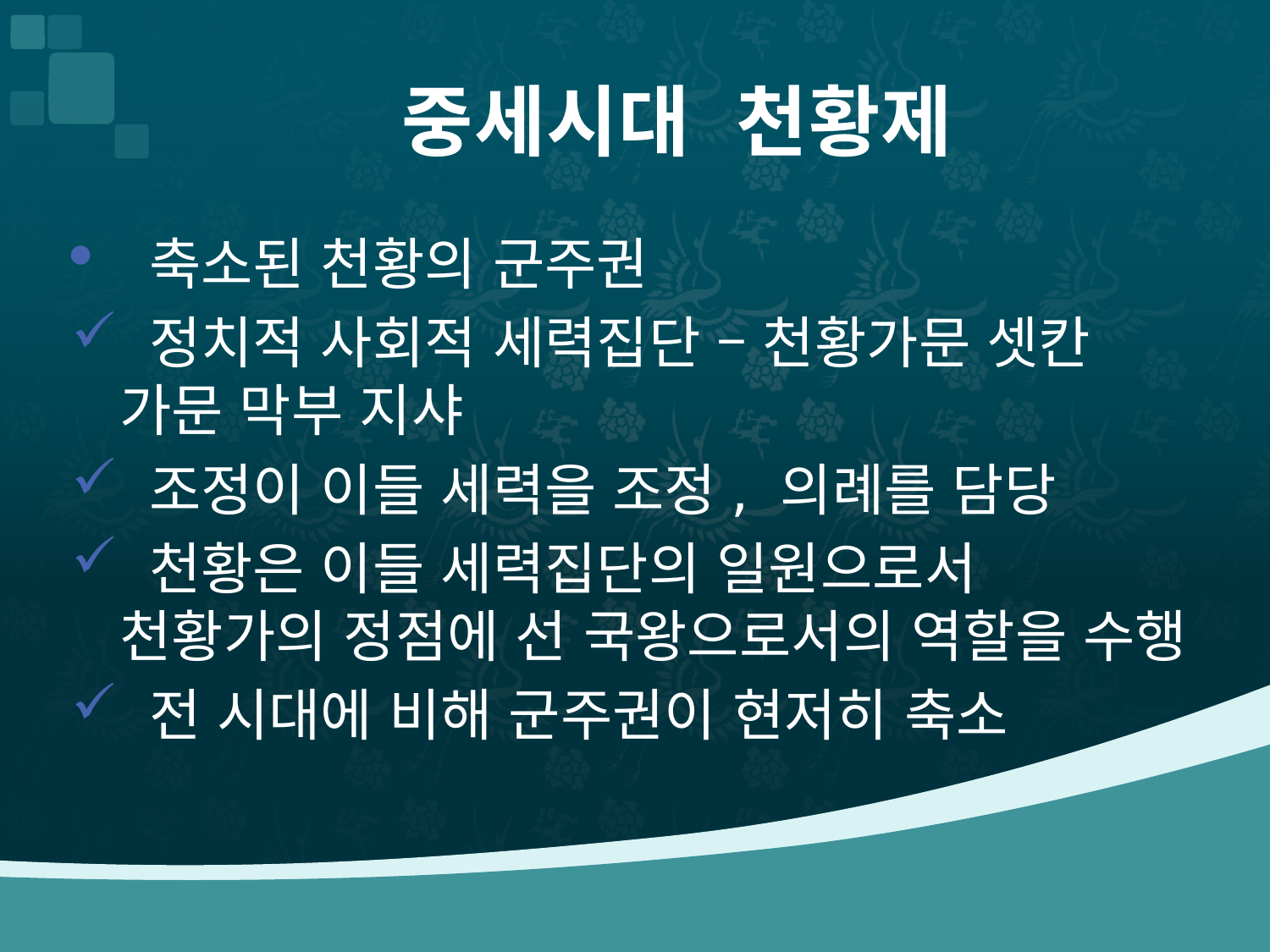

# 중세시대  천황제
 축소된 천황의 군주권
 정치적 사회적 세력집단 – 천황가문 셋칸   가문 막부 지샤
 조정이 이들 세력을 조정, 의례를 담당
 천황은 이들 세력집단의 일원으로서 천황가의 정점에 선 국왕으로서의 역할을 수행
 전 시대에 비해 군주권이 현저히 축소